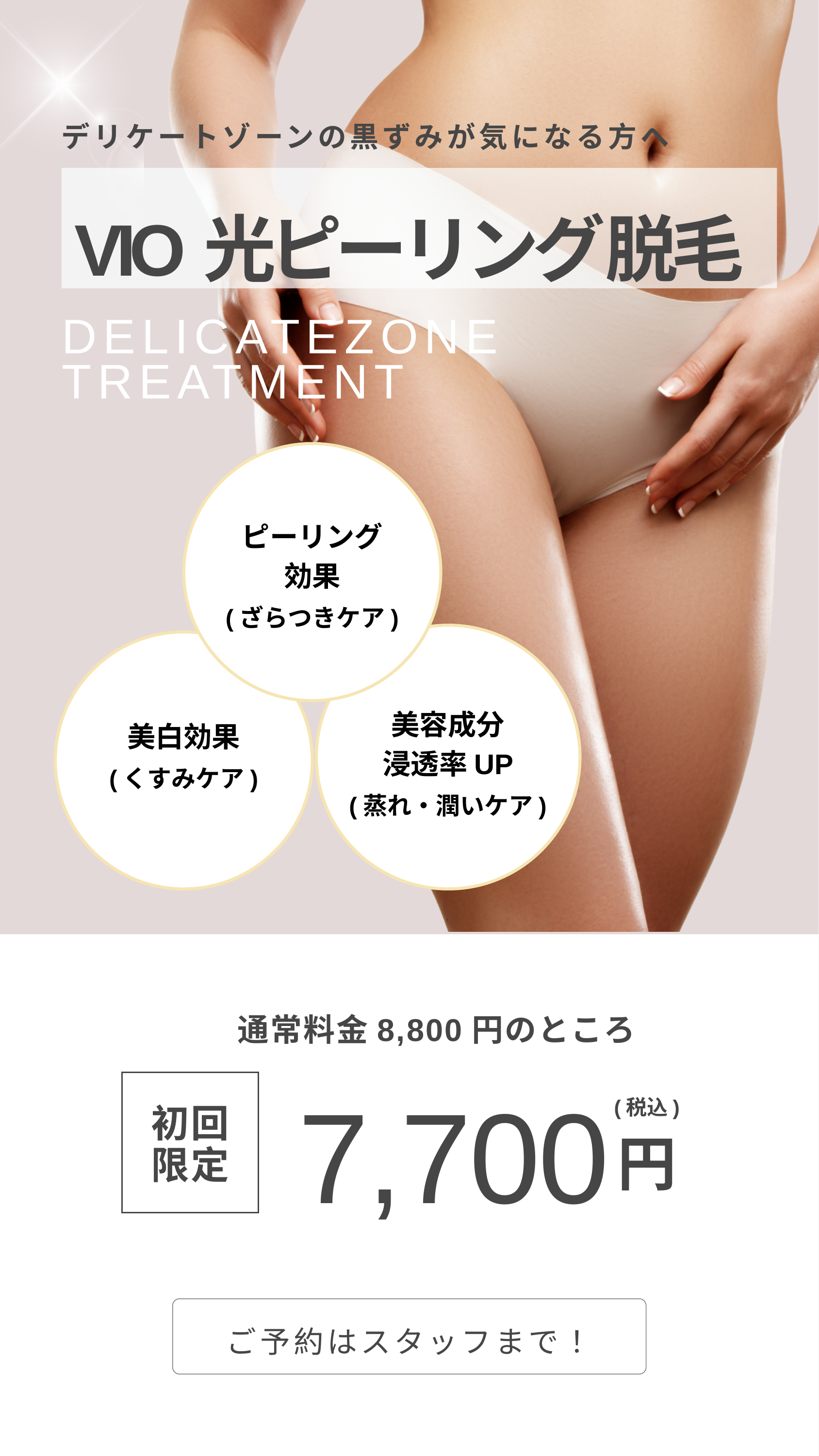

デリケートゾーンの黒ずみが気になる方へ

VIO光ピーリング脱毛

DELICATEZONE
TREATMENT

ピーリング
効果
(ざらつきケア)

美容成分
浸透率UP
(蒸れ・潤いケア)

美白効果
(くすみケア)

通常料金8,800円のところ
7,700

(税込)
初回
限定
円

ご予約はスタッフまで！